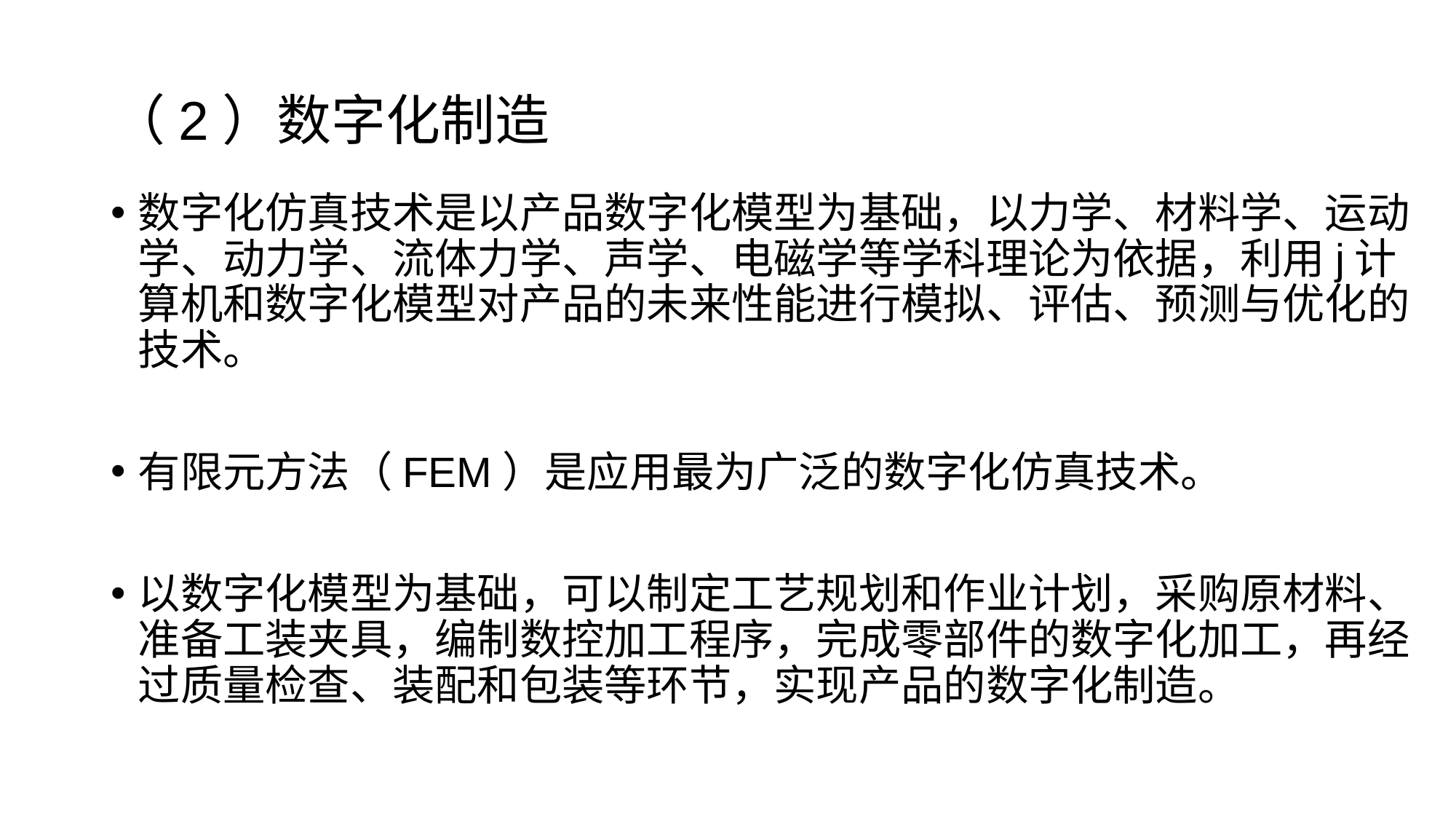

# （2）数字化制造
数字化仿真技术是以产品数字化模型为基础，以力学、材料学、运动学、动力学、流体力学、声学、电磁学等学科理论为依据，利用j计算机和数字化模型对产品的未来性能进行模拟、评估、预测与优化的技术。

有限元方法（FEM）是应用最为广泛的数字化仿真技术。

以数字化模型为基础，可以制定工艺规划和作业计划，采购原材料、准备工装夹具，编制数控加工程序，完成零部件的数字化加工，再经过质量检查、装配和包装等环节，实现产品的数字化制造。